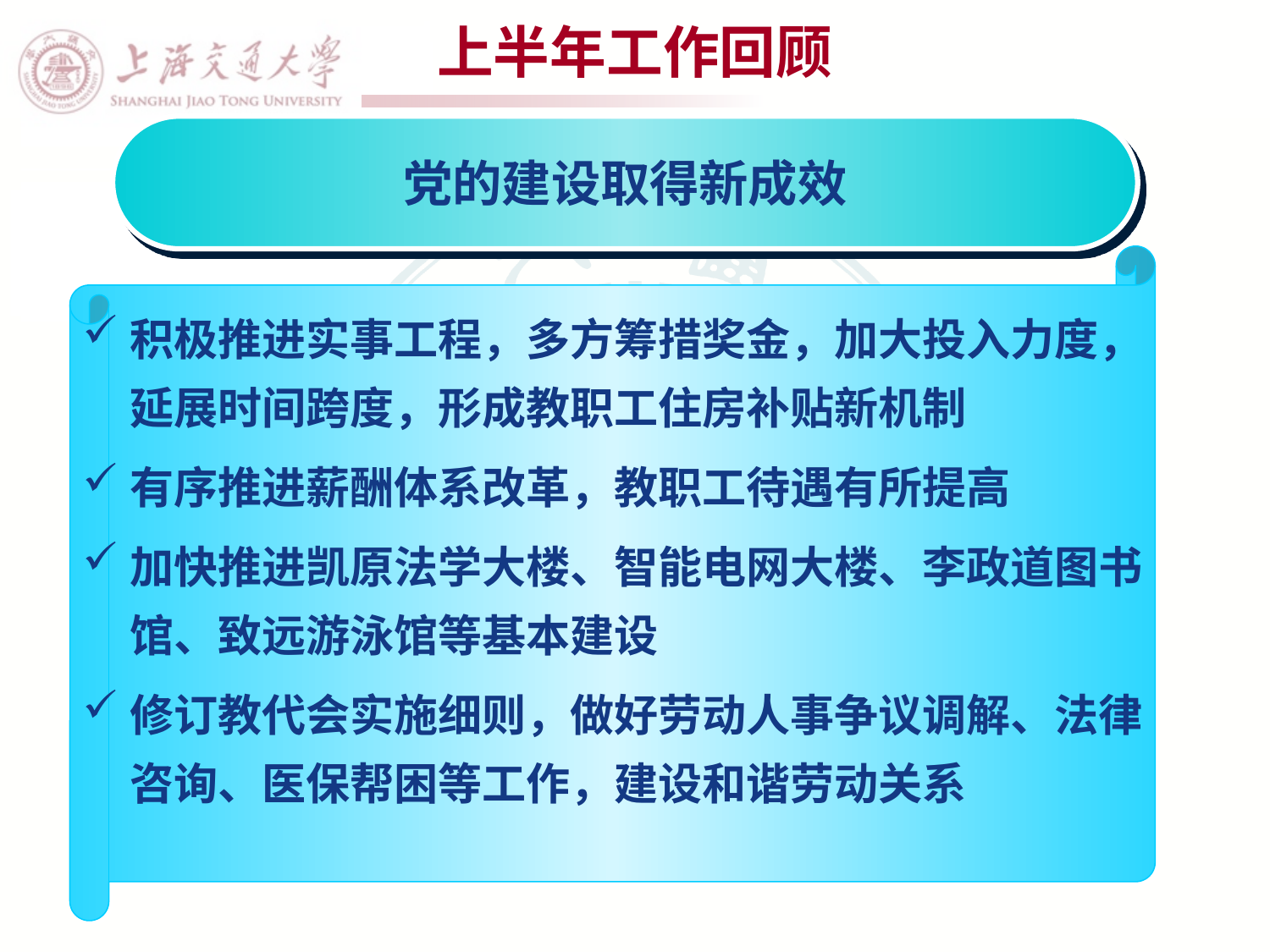

上半年工作回顾
党的建设取得新成效

积极推进实事工程，多方筹措奖金，加大投入力度，延展时间跨度，形成教职工住房补贴新机制
有序推进薪酬体系改革，教职工待遇有所提高
加快推进凯原法学大楼、智能电网大楼、李政道图书馆、致远游泳馆等基本建设
修订教代会实施细则，做好劳动人事争议调解、法律咨询、医保帮困等工作，建设和谐劳动关系